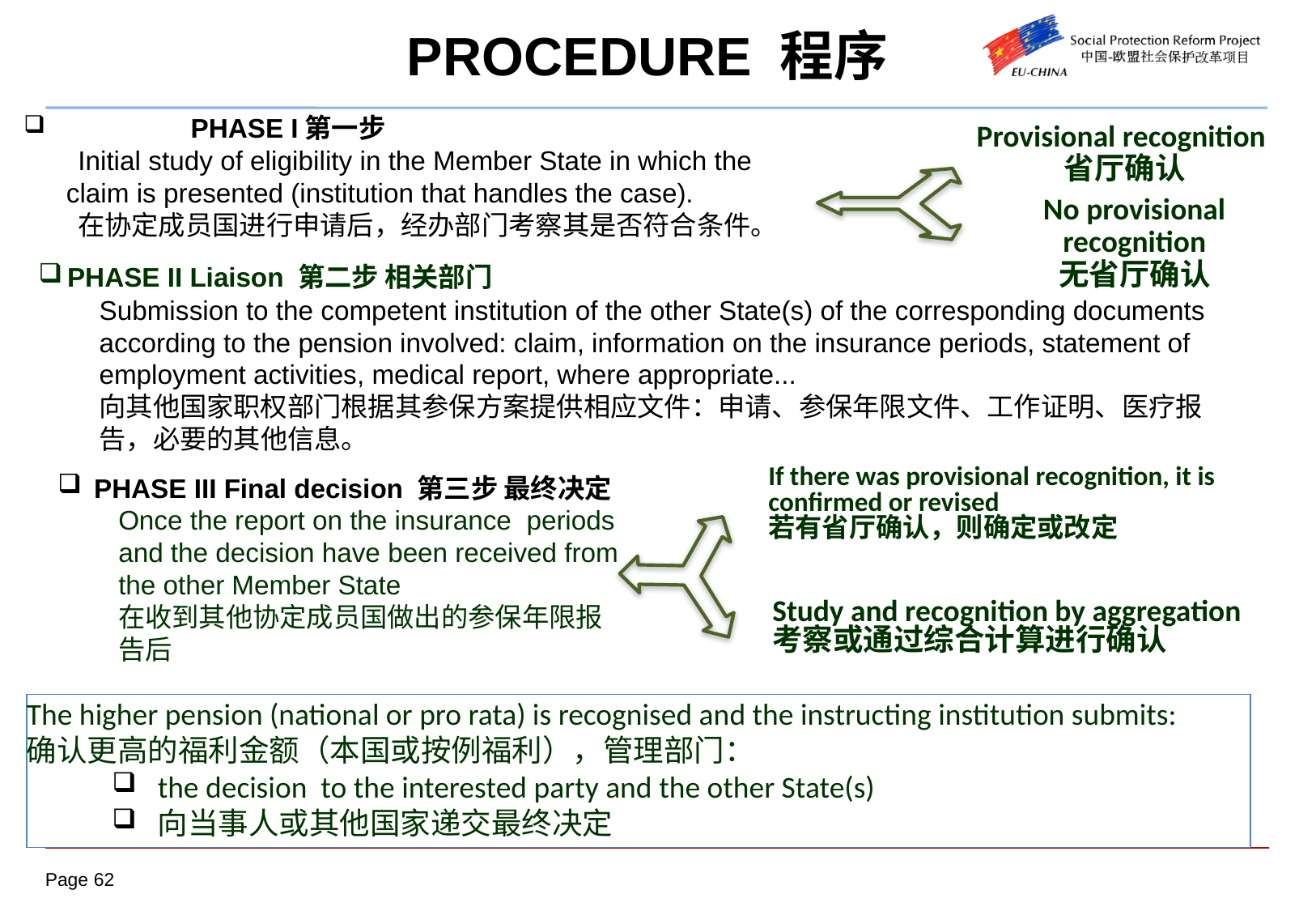

# PROCEDURE 程序
	PHASE I第一步
Initial study of eligibility in the Member State in which the claim is presented (institution that handles the case).
在协定成员国进行申请后，经办部门考察其是否符合条件。
Provisional recognition
省厅确认

No provisional recognition
无省厅确认
PHASE II Liaison 第二步 相关部门
Submission to the competent institution of the other State(s) of the corresponding documents according to the pension involved: claim, information on the insurance periods, statement of employment activities, medical report, where appropriate...
向其他国家职权部门根据其参保方案提供相应文件：申请、参保年限文件、工作证明、医疗报告，必要的其他信息。
 PHASE III Final decision 第三步 最终决定
Once the report on the insurance  periods and the decision have been received from the other Member State
在收到其他协定成员国做出的参保年限报告后
If there was provisional recognition, it is confirmed or revised
若有省厅确认，则确定或改定

Study and recognition by aggregation
考察或通过综合计算进行确认
The higher pension (national or pro rata) is recognised and the instructing institution submits:
确认更高的福利金额（本国或按例福利），管理部门：
the decision  to the interested party and the other State(s)
向当事人或其他国家递交最终决定